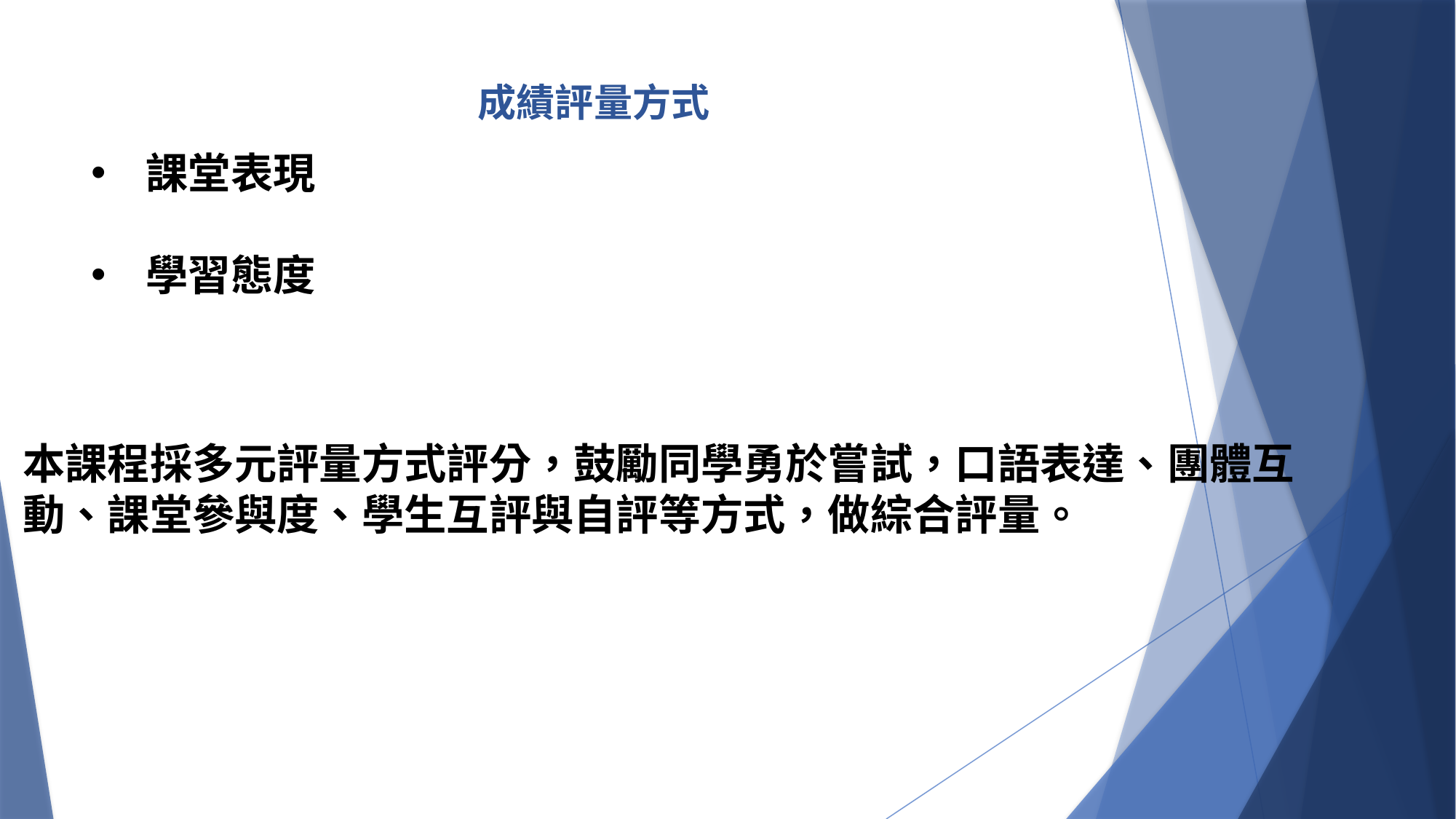

# 成績評量方式
課堂表現

學習態度

本課程採多元評量方式評分，鼓勵同學勇於嘗試，口語表達、團體互動、課堂參與度、學生互評與自評等方式，做綜合評量。